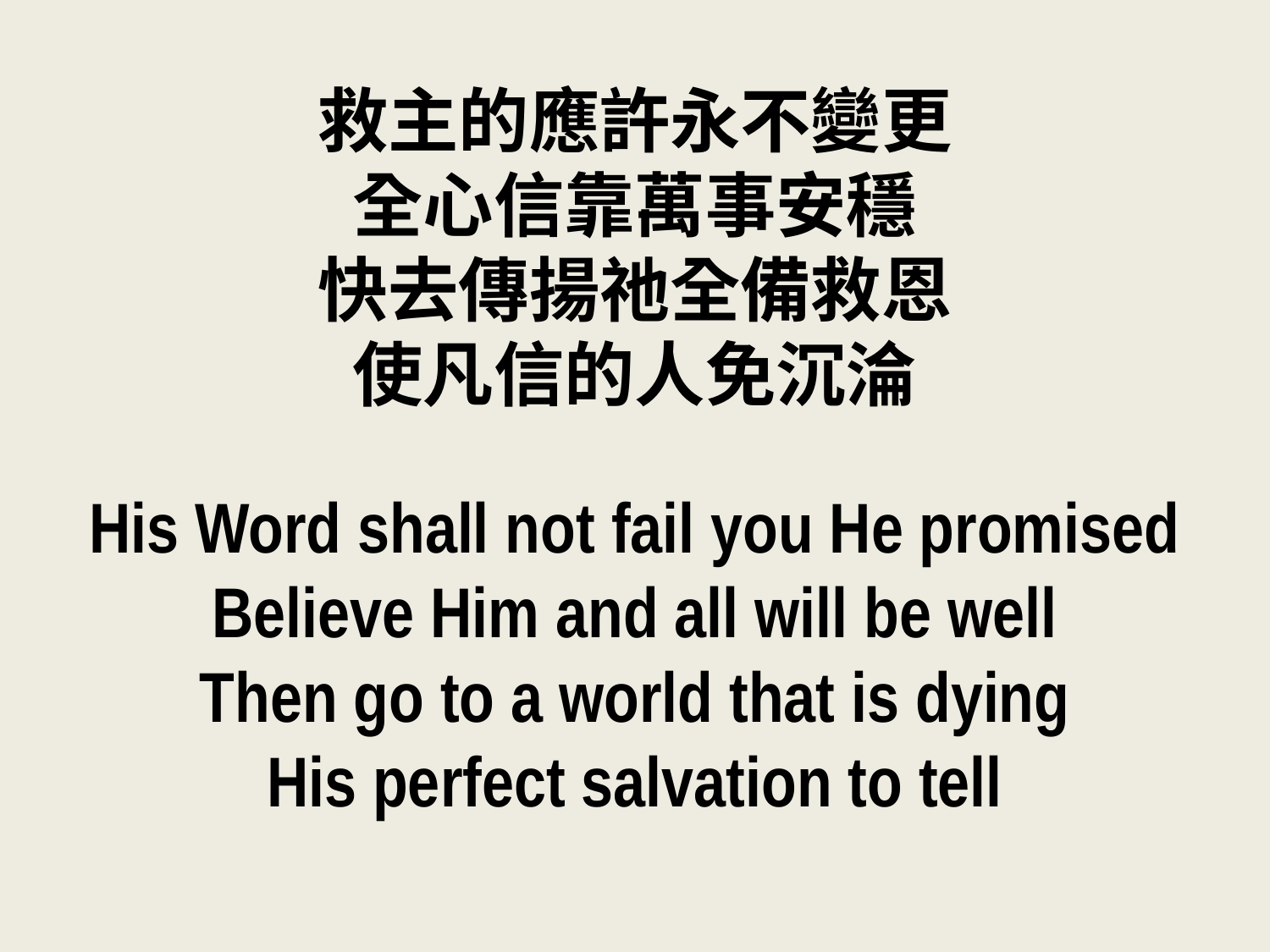

救主的應許永不變更
全心信靠萬事安穩
快去傳揚祂全備救恩
使凡信的人免沉淪
His Word shall not fail you He promised
Believe Him and all will be well
Then go to a world that is dying
His perfect salvation to tell